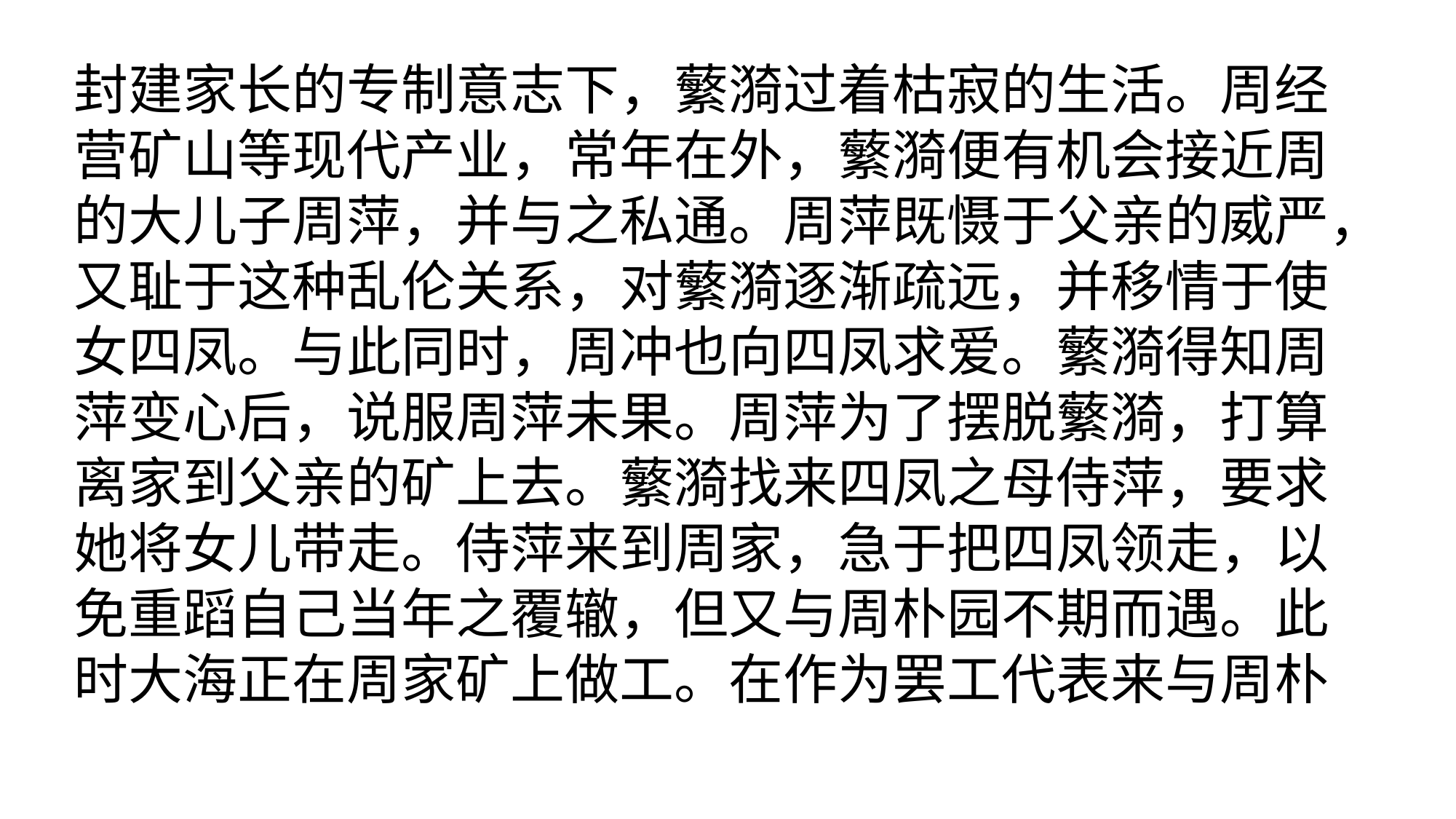

封建家长的专制意志下，蘩漪过着枯寂的生活。周经营矿山等现代产业，常年在外，蘩漪便有机会接近周的大儿子周萍，并与之私通。周萍既慑于父亲的威严，又耻于这种乱伦关系，对蘩漪逐渐疏远，并移情于使女四凤。与此同时，周冲也向四凤求爱。蘩漪得知周萍变心后，说服周萍未果。周萍为了摆脱蘩漪，打算离家到父亲的矿上去。蘩漪找来四凤之母侍萍，要求她将女儿带走。侍萍来到周家，急于把四凤领走，以免重蹈自己当年之覆辙，但又与周朴园不期而遇。此时大海正在周家矿上做工。在作为罢工代表来与周朴